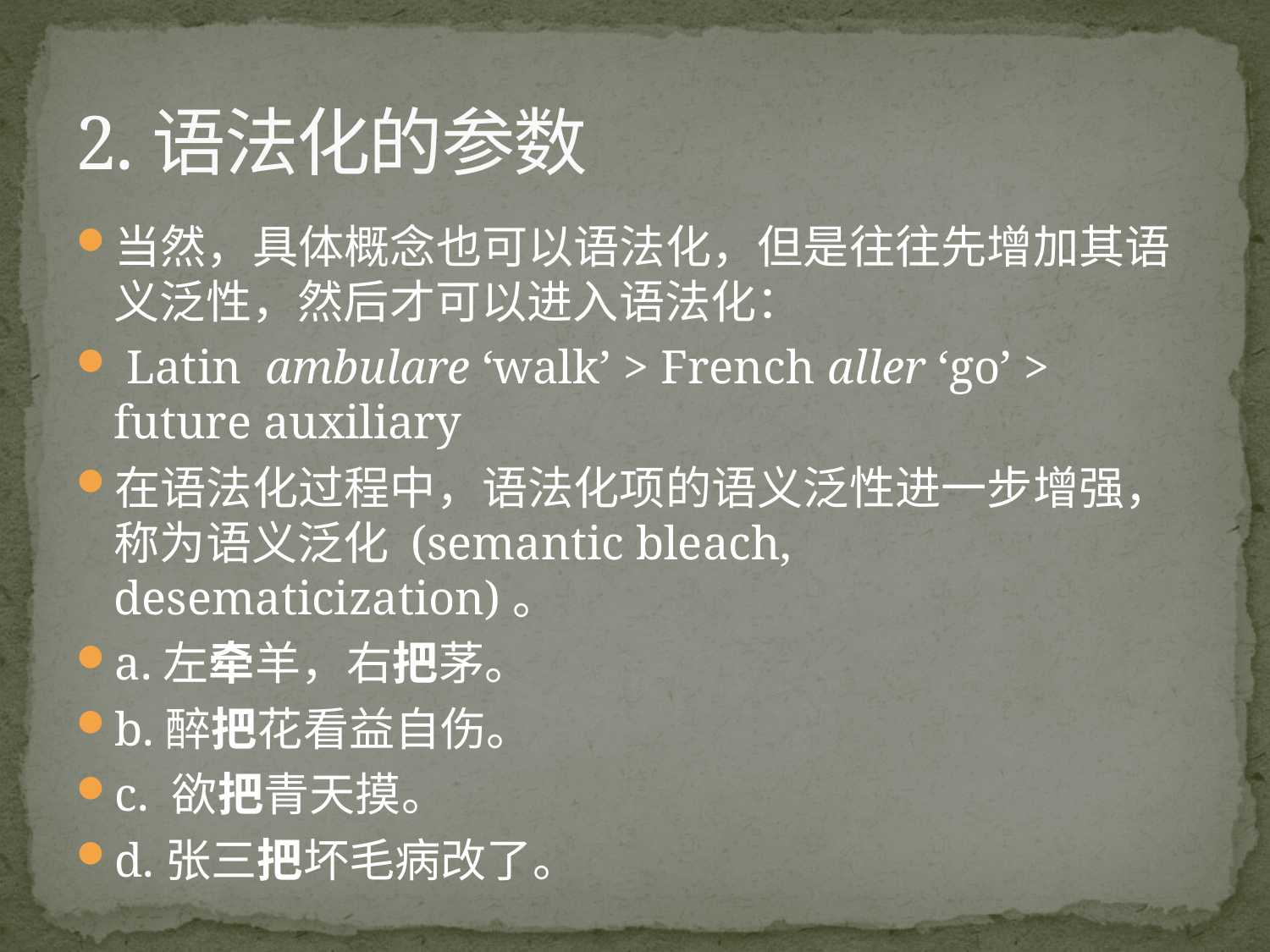

# 2.语法化的参数
当然，具体概念也可以语法化，但是往往先增加其语义泛性，然后才可以进入语法化：
 Latin  ambulare ‘walk’ > French aller ‘go’ >  future auxiliary
在语法化过程中，语法化项的语义泛性进一步增强，称为语义泛化 (semantic bleach,  desematicization)。
a.左牵羊，右把茅。
b.醉把花看益自伤。
c. 欲把青天摸。
d.张三把坏毛病改了。